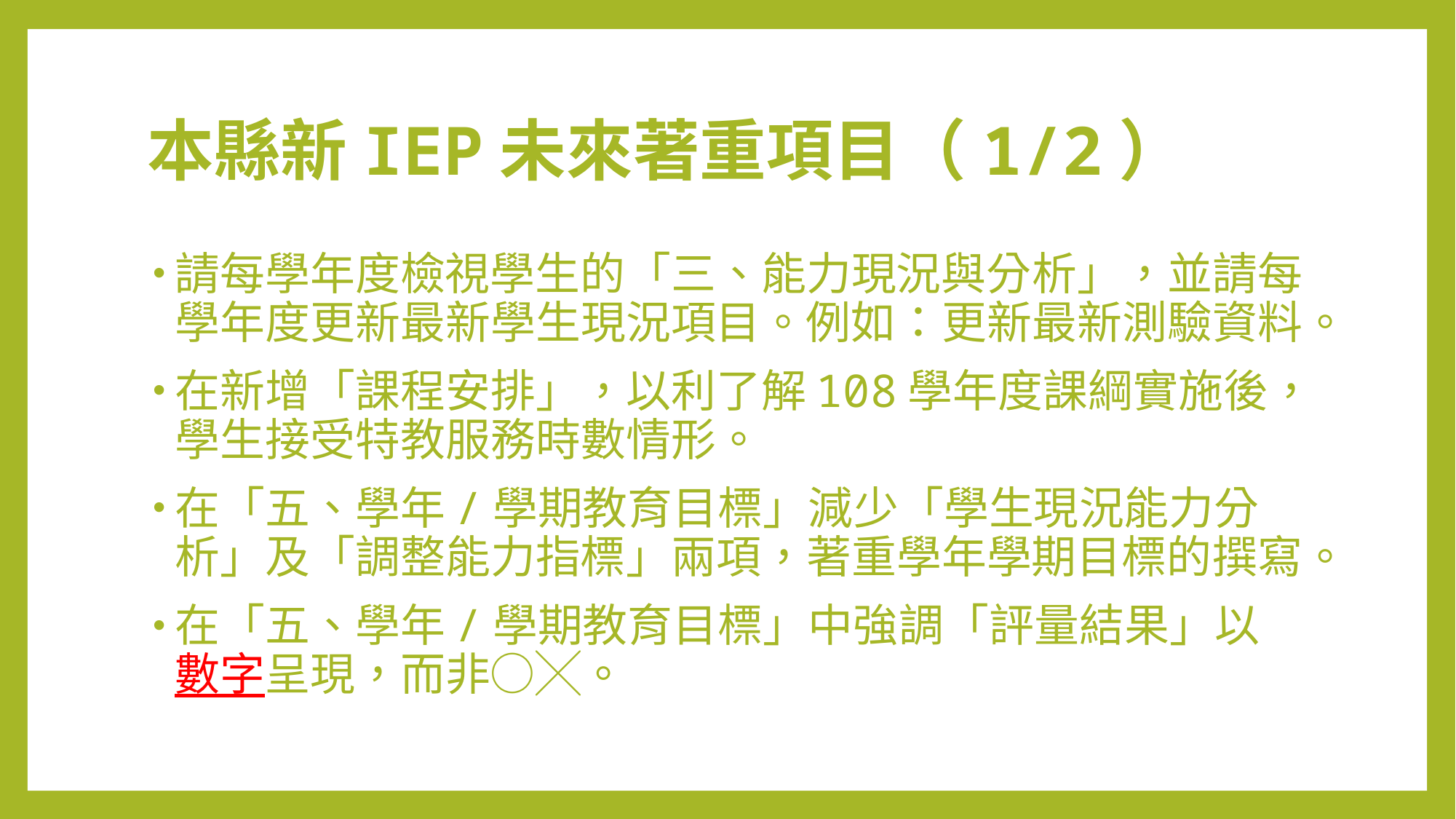

# 本縣新IEP未來著重項目（1/2）
請每學年度檢視學生的「三、能力現況與分析」，並請每學年度更新最新學生現況項目。例如：更新最新測驗資料。
在新增「課程安排」，以利了解108學年度課綱實施後，學生接受特教服務時數情形。
在「五、學年/學期教育目標」減少「學生現況能力分析」及「調整能力指標」兩項，著重學年學期目標的撰寫。
在「五、學年/學期教育目標」中強調「評量結果」以數字呈現，而非○╳。